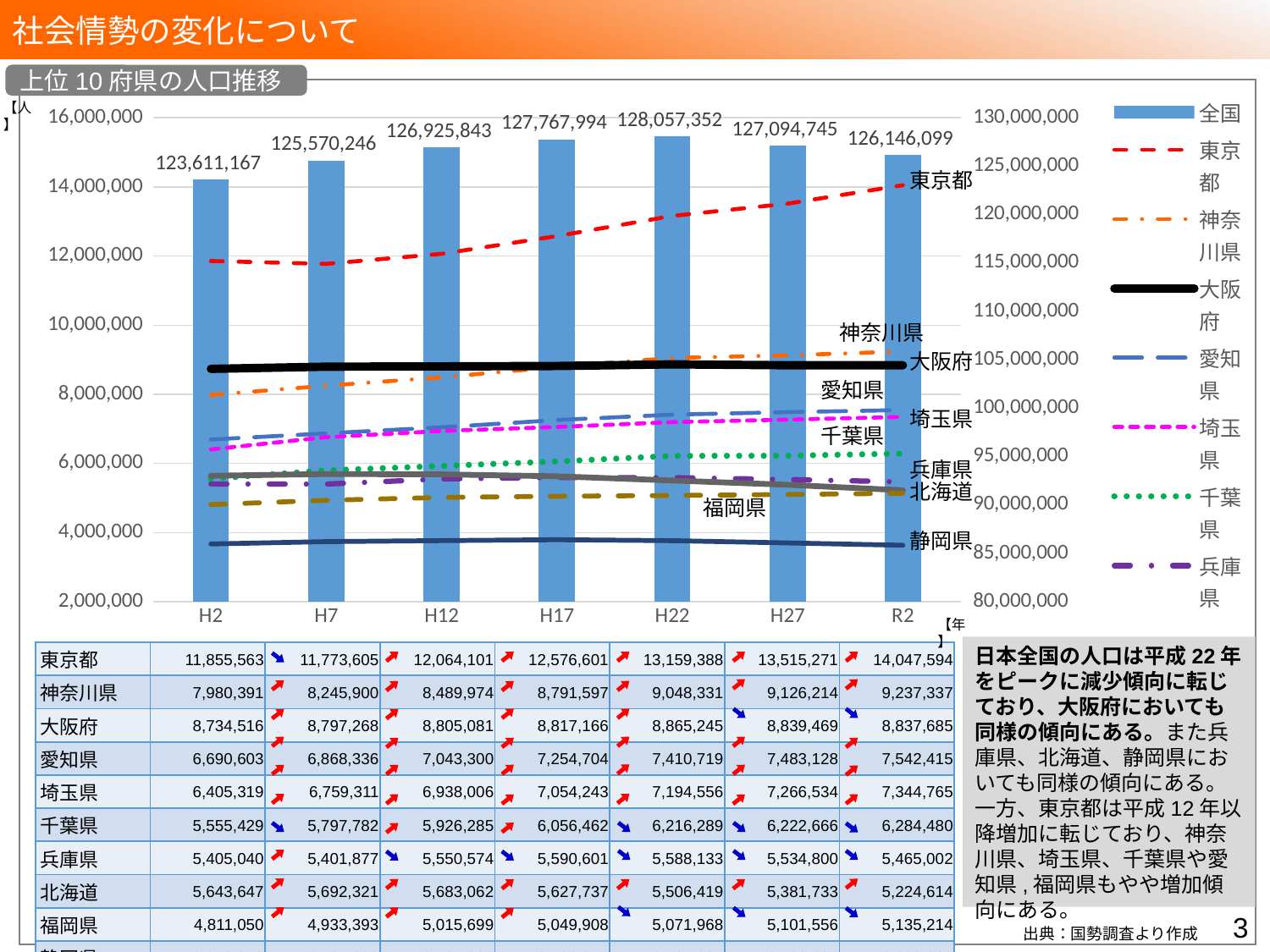

社会情勢の変化について

### Chart

| Category | 全国 | 東京都 | 神奈川県 | 大阪府 | 愛知県 | 埼玉県 | 千葉県 | 兵庫県 | 北海道 | 福岡県 | 静岡県 |
|---|---|---|---|---|---|---|---|---|---|---|---|
| H2 | 123611167.0 | 11855563.0 | 7980391.0 | 8734516.0 | 6690603.0 | 6405319.0 | 5555429.0 | 5405040.0 | 5643647.0 | 4811050.0 | 3670840.0 |
| H7 | 125570246.0 | 11773605.0 | 8245900.0 | 8797268.0 | 6868336.0 | 6759311.0 | 5797782.0 | 5401877.0 | 5692321.0 | 4933393.0 | 3737689.0 |
| H12 | 126925843.0 | 12064101.0 | 8489974.0 | 8805081.0 | 7043300.0 | 6938006.0 | 5926285.0 | 5550574.0 | 5683062.0 | 5015699.0 | 3767393.0 |
| H17 | 127767994.0 | 12576601.0 | 8791597.0 | 8817166.0 | 7254704.0 | 7054243.0 | 6056462.0 | 5590601.0 | 5627737.0 | 5049908.0 | 3792377.0 |
| H22 | 128057352.0 | 13159388.0 | 9048331.0 | 8865245.0 | 7410719.0 | 7194556.0 | 6216289.0 | 5588133.0 | 5506419.0 | 5071968.0 | 3765007.0 |
| H27 | 127094745.0 | 13515271.0 | 9126214.0 | 8839469.0 | 7483128.0 | 7266534.0 | 6222666.0 | 5534800.0 | 5381733.0 | 5101556.0 | 3700305.0 |
| R2 | 126146099.0 | 14047594.0 | 9237337.0 | 8837685.0 | 7542415.0 | 7344765.0 | 6284480.0 | 5465002.0 | 5224614.0 | 5135214.0 | 3633202.0 |
上位10府県の人口推移

【人】
東京都
神奈川県
大阪府
愛知県
埼玉県
千葉県
兵庫県
北海道
福岡県
静岡県
【年】
日本全国の人口は平成22年をピークに減少傾向に転じており、大阪府においても同様の傾向にある。また兵庫県、北海道、静岡県においても同様の傾向にある。
一方、東京都は平成12年以降増加に転じており、神奈川県、埼玉県、千葉県や愛知県,福岡県もやや増加傾向にある。
| 東京都 | 11,855,563 | 11,773,605 | 12,064,101 | 12,576,601 | 13,159,388 | 13,515,271 | 14,047,594 |
| --- | --- | --- | --- | --- | --- | --- | --- |
| 神奈川県 | 7,980,391 | 8,245,900 | 8,489,974 | 8,791,597 | 9,048,331 | 9,126,214 | 9,237,337 |
| 大阪府 | 8,734,516 | 8,797,268 | 8,805,081 | 8,817,166 | 8,865,245 | 8,839,469 | 8,837,685 |
| 愛知県 | 6,690,603 | 6,868,336 | 7,043,300 | 7,254,704 | 7,410,719 | 7,483,128 | 7,542,415 |
| 埼玉県 | 6,405,319 | 6,759,311 | 6,938,006 | 7,054,243 | 7,194,556 | 7,266,534 | 7,344,765 |
| 千葉県 | 5,555,429 | 5,797,782 | 5,926,285 | 6,056,462 | 6,216,289 | 6,222,666 | 6,284,480 |
| 兵庫県 | 5,405,040 | 5,401,877 | 5,550,574 | 5,590,601 | 5,588,133 | 5,534,800 | 5,465,002 |
| 北海道 | 5,643,647 | 5,692,321 | 5,683,062 | 5,627,737 | 5,506,419 | 5,381,733 | 5,224,614 |
| 福岡県 | 4,811,050 | 4,933,393 | 5,015,699 | 5,049,908 | 5,071,968 | 5,101,556 | 5,135,214 |
| 静岡県 | 3,670,840 | 3,737,689 | 3,767,393 | 3,792,377 | 3,765,007 | 3,700,305 | 3,633,202 |

3

出典：国勢調査より作成